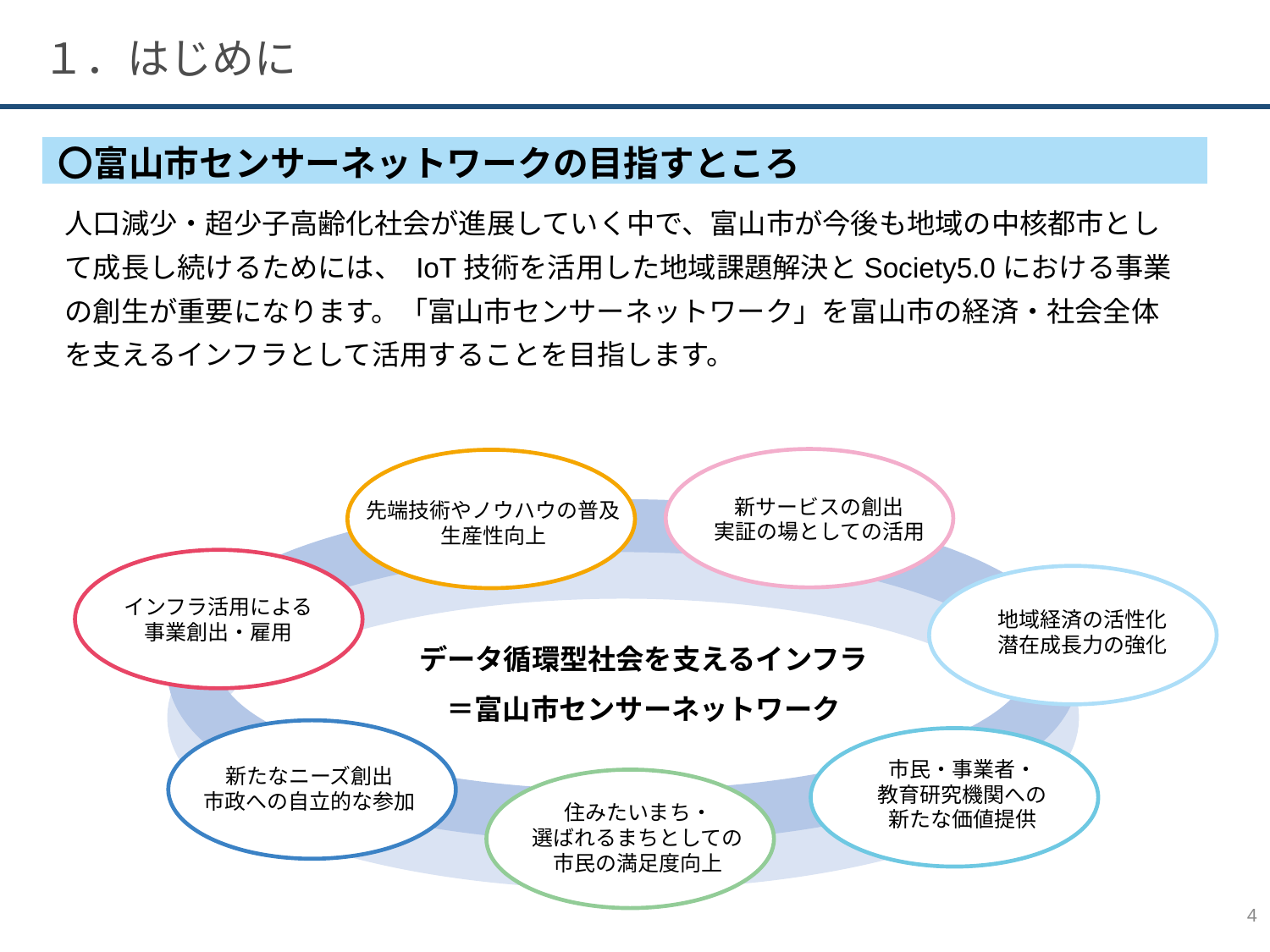

１．はじめに
〇富山市センサーネットワークの目指すところ

人口減少・超少子高齢化社会が進展していく中で、富山市が今後も地域の中核都市として成長し続けるためには、 IoT技術を活用した地域課題解決とSociety5.0における事業の創生が重要になります。「富山市センサーネットワーク」を富山市の経済・社会全体を支えるインフラとして活用することを目指します。

新サービスの創出
実証の場としての活用
先端技術やノウハウの普及
生産性向上

インフラ活用による
事業創出・雇用
地域経済の活性化
潜在成長力の強化

市民・事業者・
教育研究機関への
新たな価値提供
新たなニーズ創出
市政への自立的な参加

住みたいまち・
選ばれるまちとしての
市民の満足度向上
データ循環型社会を支えるインフラ
＝富山市センサーネットワーク
4